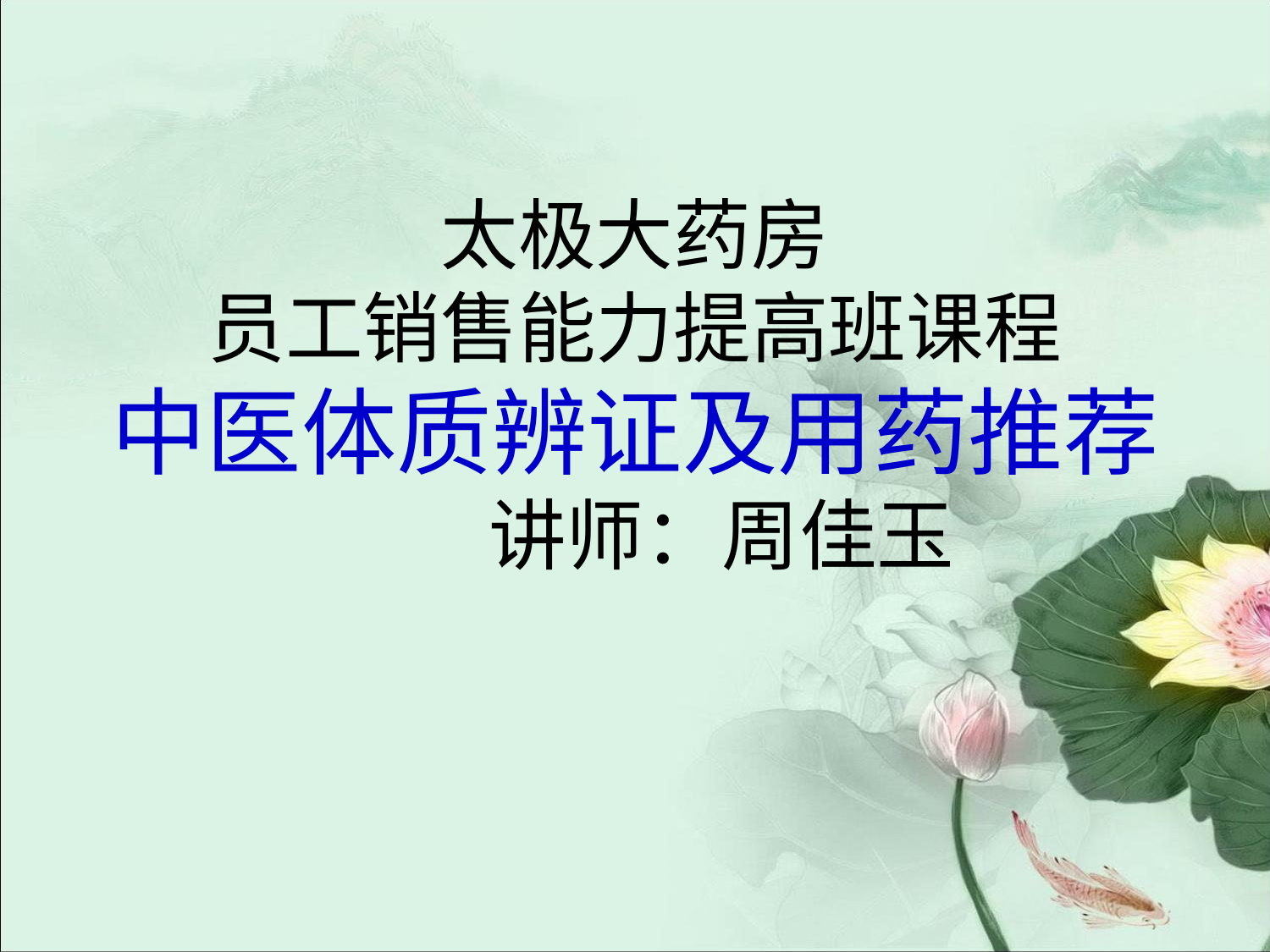

# 太极大药房 员工销售能力提高班课程 中医体质辨证及用药推荐 讲师：周佳玉